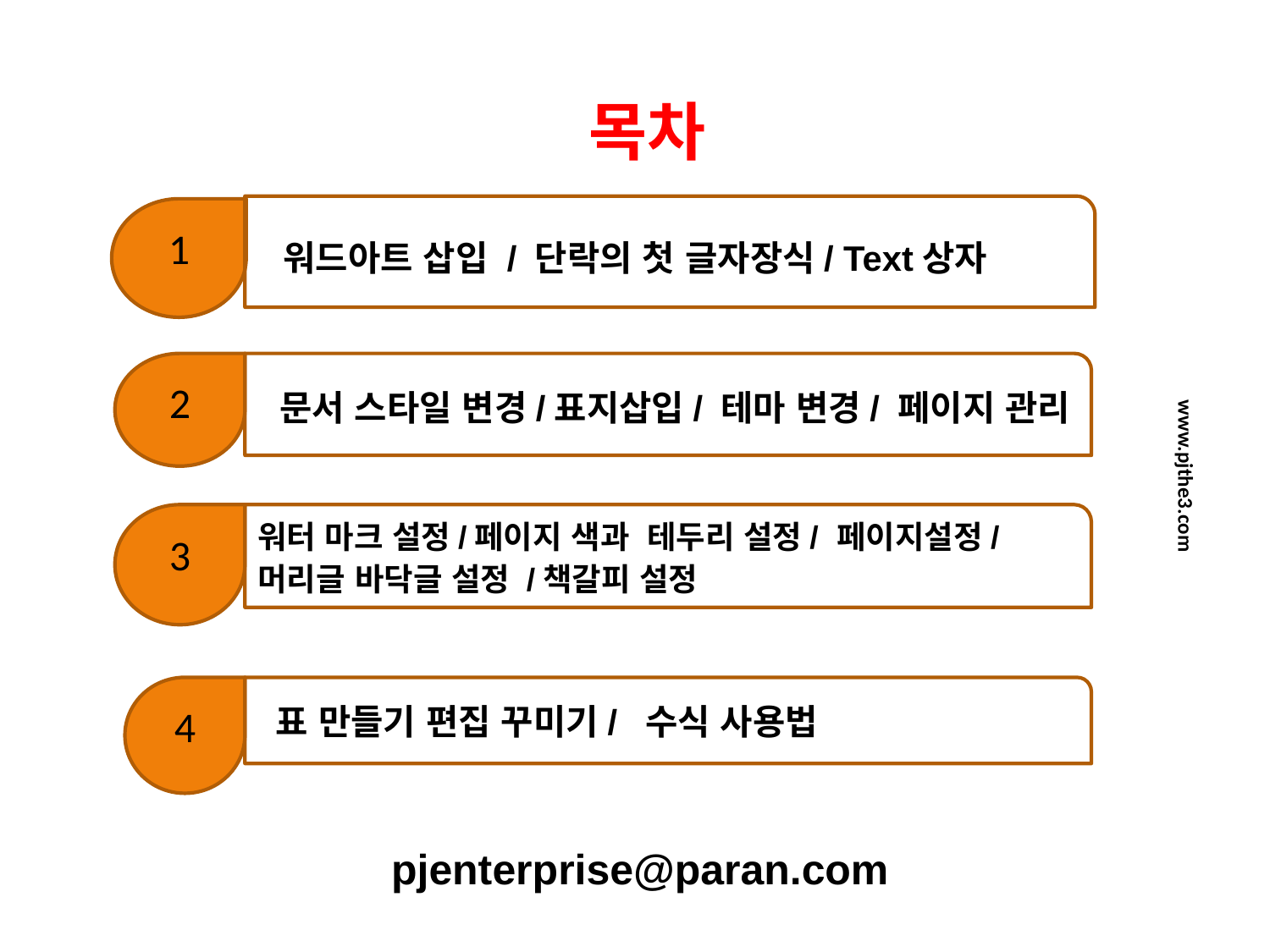

목차

 워드아트 삽입 / 단락의 첫 글자장식/ Text상자
1
2
 문서 스타일 변경/표지삽입/ 테마 변경/ 페이지 관리
워터 마크 설정/페이지 색과  테두리 설정/ 페이지설정/ 머리글 바닥글 설정 /책갈피 설정
3
 표 만들기 편집 꾸미기/  수식 사용법
4
www.pjthe3.com
pjenterprise@paran.com